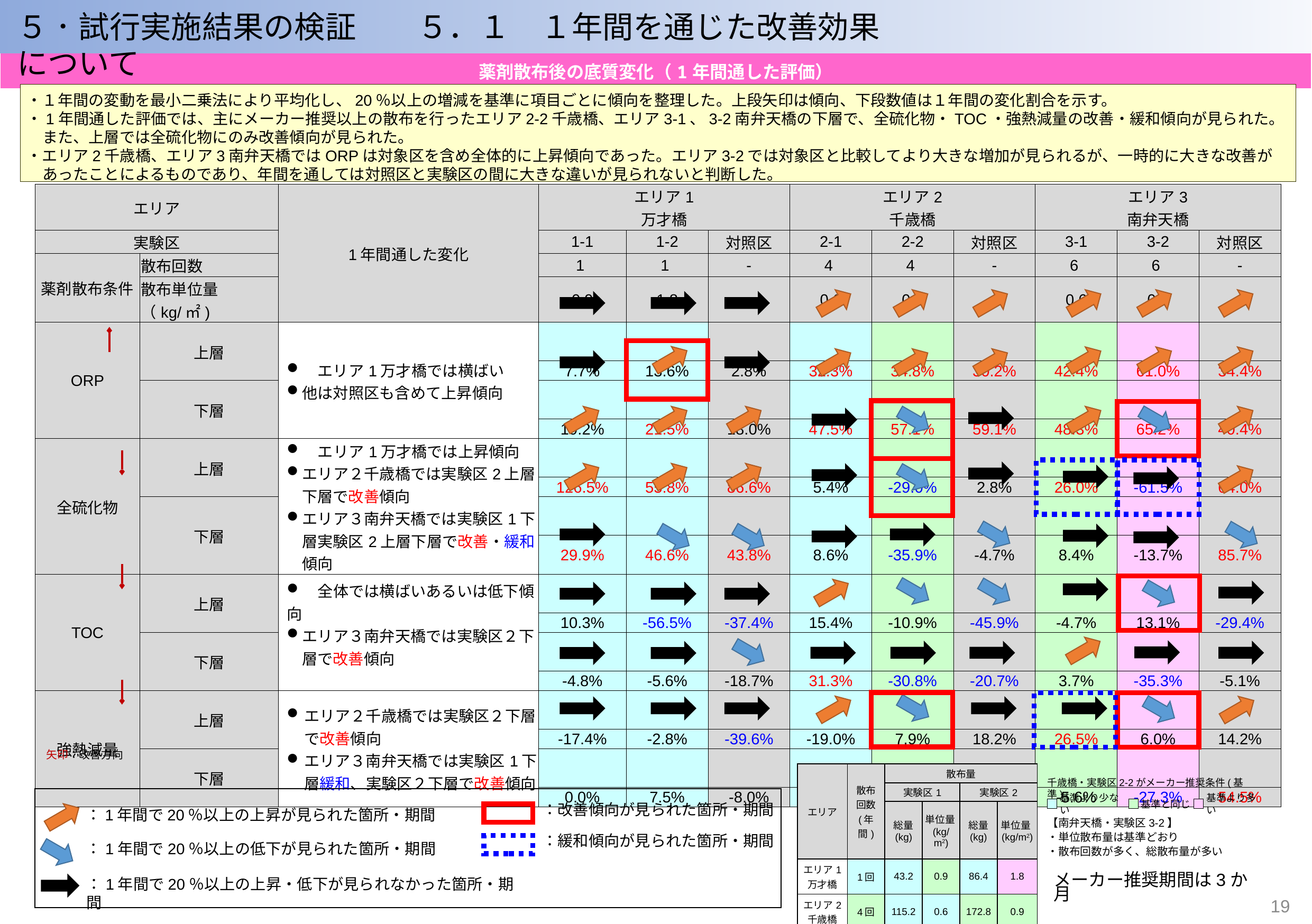

５．試行実施結果の検証　　５．１　１年間を通じた改善効果について
| 薬剤散布後の底質変化（1年間通した評価） |
| --- |
・１年間の変動を最小二乗法により平均化し、20％以上の増減を基準に項目ごとに傾向を整理した。上段矢印は傾向、下段数値は１年間の変化割合を示す。
・1年間通した評価では、主にメーカー推奨以上の散布を行ったエリア2-2千歳橋、エリア3-1、3-2南弁天橋の下層で、全硫化物・TOC・強熱減量の改善・緩和傾向が見られた。また、上層では全硫化物にのみ改善傾向が見られた。
・エリア2千歳橋、エリア3南弁天橋ではORPは対象区を含め全体的に上昇傾向であった。エリア3-2では対象区と比較してより大きな増加が見られるが、一時的に大きな改善があったことによるものであり、年間を通しては対照区と実験区の間に大きな違いが見られないと判断した。
| エリア |  | 1年間通した変化 | エリア1 万才橋 |  |  | エリア2 千歳橋 |  |  | エリア3 南弁天橋 |  |  |
| --- | --- | --- | --- | --- | --- | --- | --- | --- | --- | --- | --- |
| 実験区 |  |  | 1-1 | 1-2 | 対照区 | 2-1 | 2-2 | 対照区 | 3-1 | 3-2 | 対照区 |
| 薬剤散布条件 | 散布回数 |  | 1 | 1 | - | 4 | 4 | - | 6 | 6 | - |
|  | 散布単位量（kg/㎡) |  | 0.9 | 1.8 | - | 0.6 | 0.9 | - | 0.6 | 0.9 | - |
| ORP | 上層 | エリア1万才橋では横ばい 他は対照区も含めて上昇傾向 |  |  |  |  |  |  |  |  |  |
|  |  |  | 7.7% | 13.6% | 2.8% | 32.3% | 34.8% | 30.2% | 42.4% | 61.0% | 34.4% |
|  | 下層 |  |  |  |  |  |  |  |  |  |  |
|  |  |  | 19.2% | 21.5% | 18.0% | 47.5% | 57.1% | 59.1% | 48.3% | 65.2% | 40.4% |
| 全硫化物 | 上層 | エリア1万才橋では上昇傾向 エリア２千歳橋では実験区2上層下層で改善傾向 エリア３南弁天橋では実験区1下層実験区2上層下層で改善・緩和傾向 |  |  |  |  |  |  |  |  |  |
|  |  |  | 126.5% | 55.8% | 86.6% | 5.4% | -29.0% | 2.8% | 26.0% | -61.5% | 64.0% |
|  | 下層 |  |  |  |  |  |  |  |  |  |  |
|  |  |  | 29.9% | 46.6% | 43.8% | 8.6% | -35.9% | -4.7% | 8.4% | -13.7% | 85.7% |
| TOC | 上層 | 全体では横ばいあるいは低下傾向 エリア３南弁天橋では実験区２下層で改善傾向 |  |  |  |  |  |  |  |  |  |
|  |  |  | 10.3% | -56.5% | -37.4% | 15.4% | -10.9% | -45.9% | -4.7% | 13.1% | -29.4% |
|  | 下層 |  |  |  |  |  |  |  |  |  |  |
|  |  |  | -4.8% | -5.6% | -18.7% | 31.3% | -30.8% | -20.7% | 3.7% | -35.3% | -5.1% |
| 強熱減量 | 上層 | エリア２千歳橋では実験区２下層で改善傾向 エリア３南弁天橋では実験区1下層緩和、実験区２下層で改善傾向 |  |  |  |  |  |  |  |  |  |
|  |  |  | -17.4% | -2.8% | -39.6% | -19.0% | 7.9% | 18.2% | 26.5% | 6.0% | 14.2% |
|  | 下層 |  |  |  |  |  |  |  |  |  |  |
|  |  |  | 0.0% | 7.5% | -8.0% | 20.6% | -37.6% | -4.5% | -5.6% | -27.3% | 54.5% |

矢印：改善方向
| エリア | 散布 回数 (年間) | 散布量 |  |  |  |
| --- | --- | --- | --- | --- | --- |
|  |  | 実験区1 |  | 実験区2 |  |
|  |  | 総量 (kg) | 単位量(kg/m2) | 総量 (kg) | 単位量(kg/m2) |
| エリア1 万才橋 | 1回 | 43.2 | 0.9 | 86.4 | 1.8 |
| エリア2 千歳橋 | 4回 | 115.2 | 0.6 | 172.8 | 0.9 |
| エリア３ 南弁天橋 | 6回 | 172.8 | 0.6 | 259.2 | 0.9 |
千歳橋・実験区2-2がメーカー推奨条件(基準)
基準より少ない
基準と同じ
基準より多い

：改善傾向が見られた箇所・期間

：緩和傾向が見られた箇所・期間

：1年間で20％以上の上昇が見られた箇所・期間

：1年間で20％以上の低下が見られた箇所・期間

：1年間で20％以上の上昇・低下が見られなかった箇所・期間

【南弁天橋・実験区3-2】
・単位散布量は基準どおり
・散布回数が多く、総散布量が多い
メーカー推奨期間は3か月
19